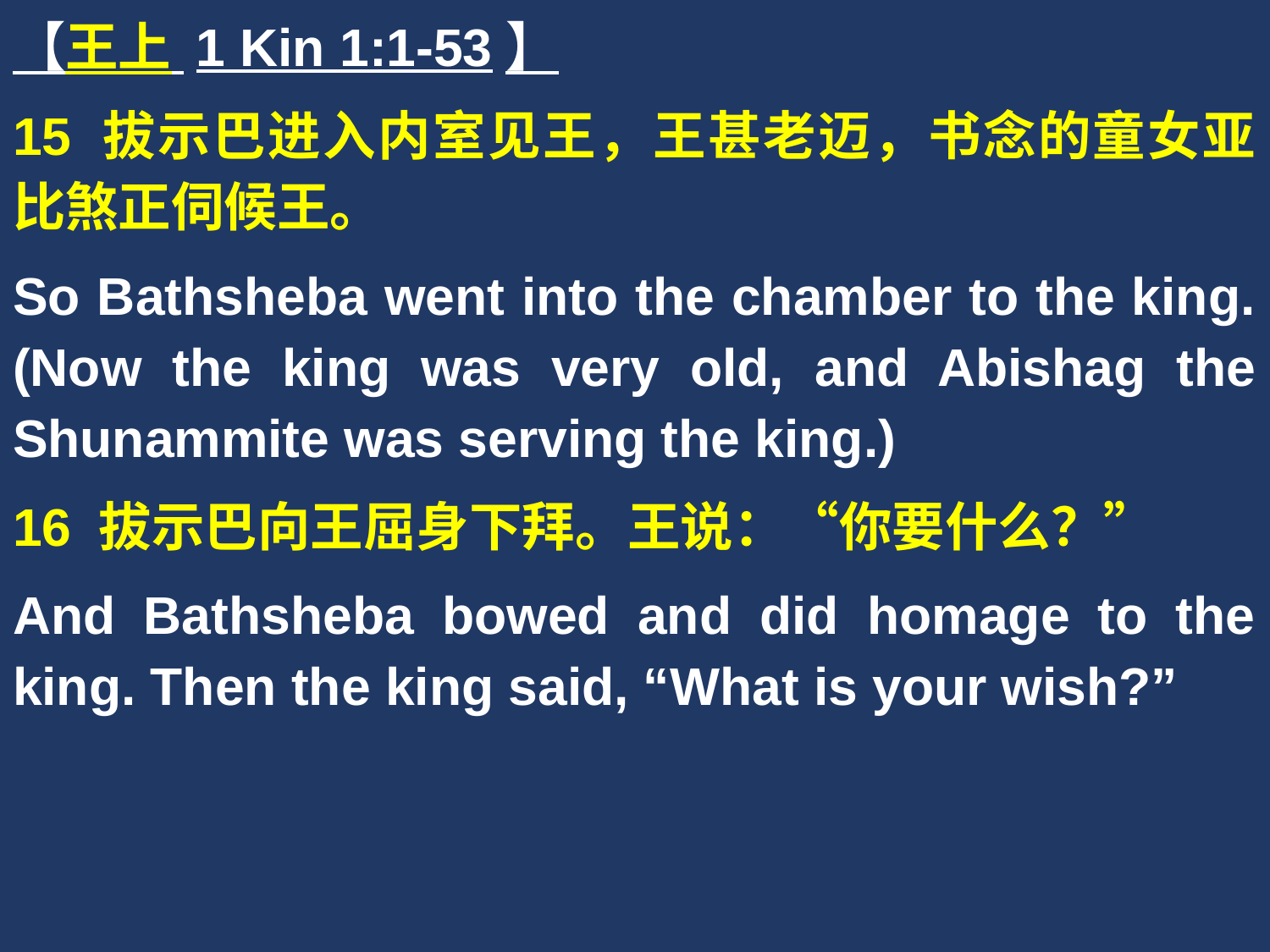

【王上 1 Kin 1:1-53】
15 拔示巴进入内室见王，王甚老迈，书念的童女亚比煞正伺候王。
So Bathsheba went into the chamber to the king. (Now the king was very old, and Abishag the Shunammite was serving the king.)
16 拔示巴向王屈身下拜。王说：“你要什么？”
And Bathsheba bowed and did homage to the king. Then the king said, “What is your wish?”